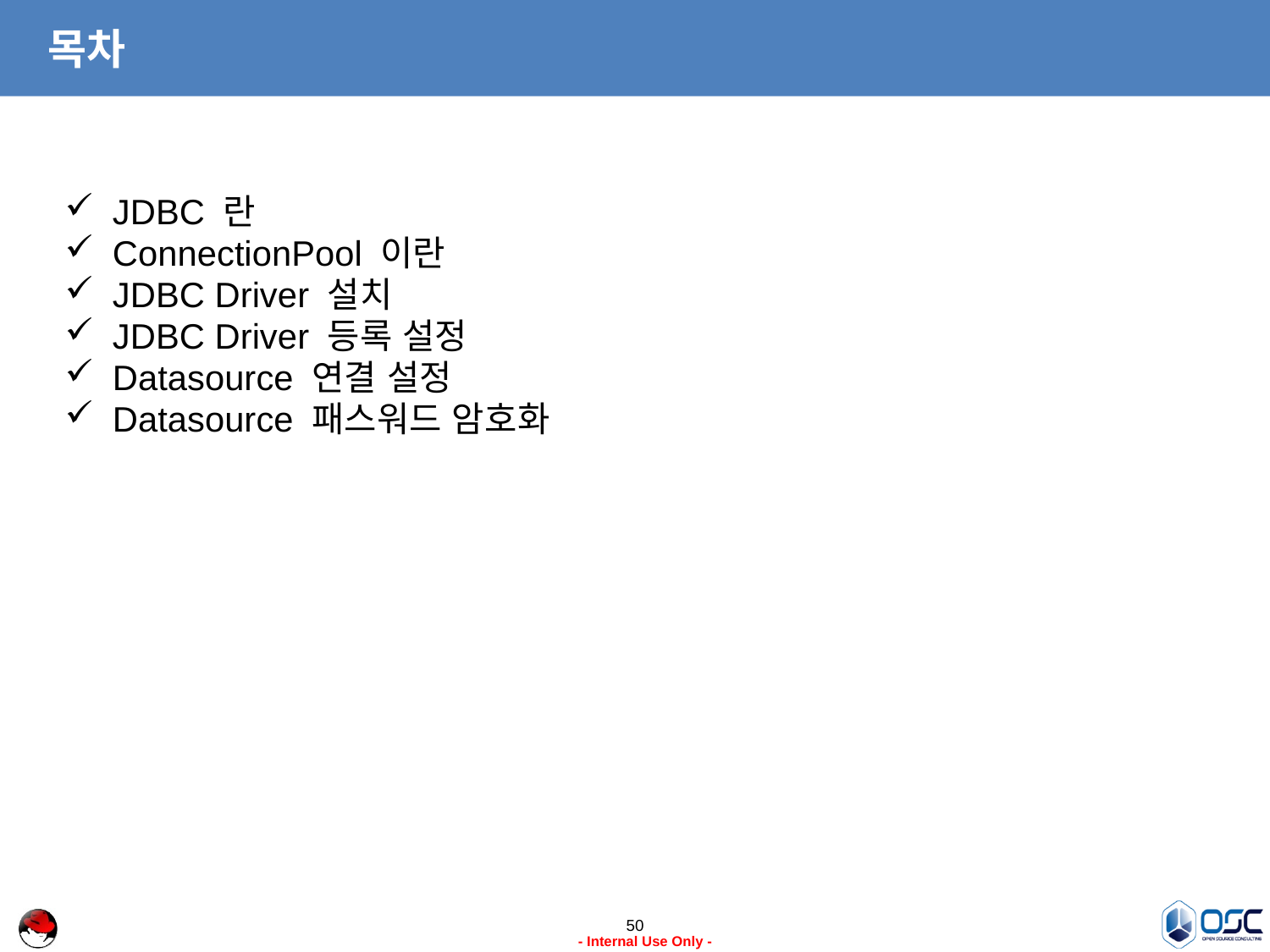

# 목차
JDBC 란
ConnectionPool 이란
JDBC Driver 설치
JDBC Driver 등록 설정
Datasource 연결 설정
Datasource 패스워드 암호화